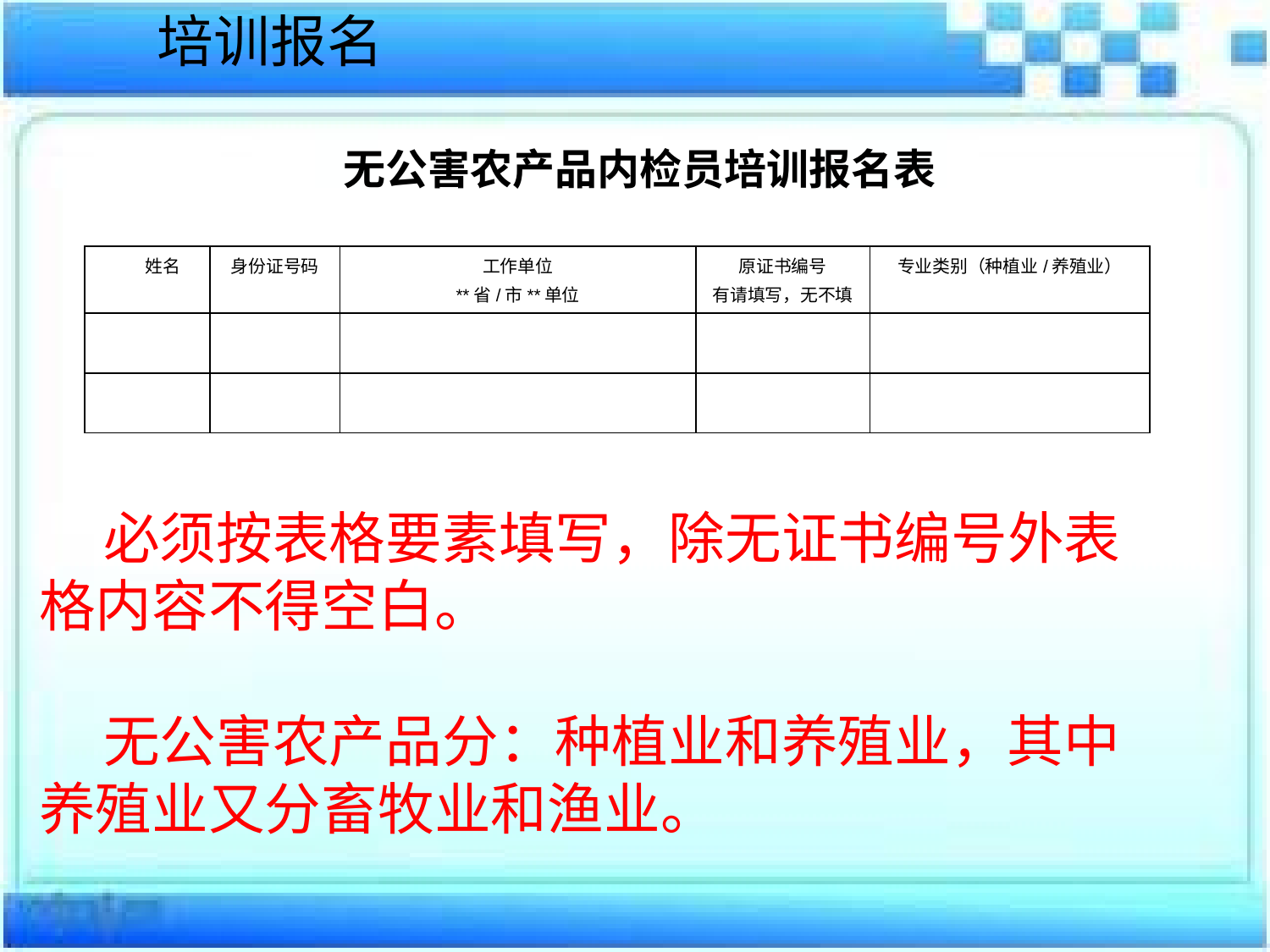

培训报名
无公害农产品内检员培训报名表

|  | 姓名 | 身份证号码 | 工作单位 \*\*省/市\*\*单位 | 原证书编号 有请填写，无不填 | 专业类别（种植业/养殖业） |
| --- | --- | --- | --- | --- | --- |
|  |  |  |  |  |  |
|  |  |  |  |  |  |
    必须按表格要素填写，除无证书编号外表
格内容不得空白。

    无公害农产品分：种植业和养殖业，其中
养殖业又分畜牧业和渔业。